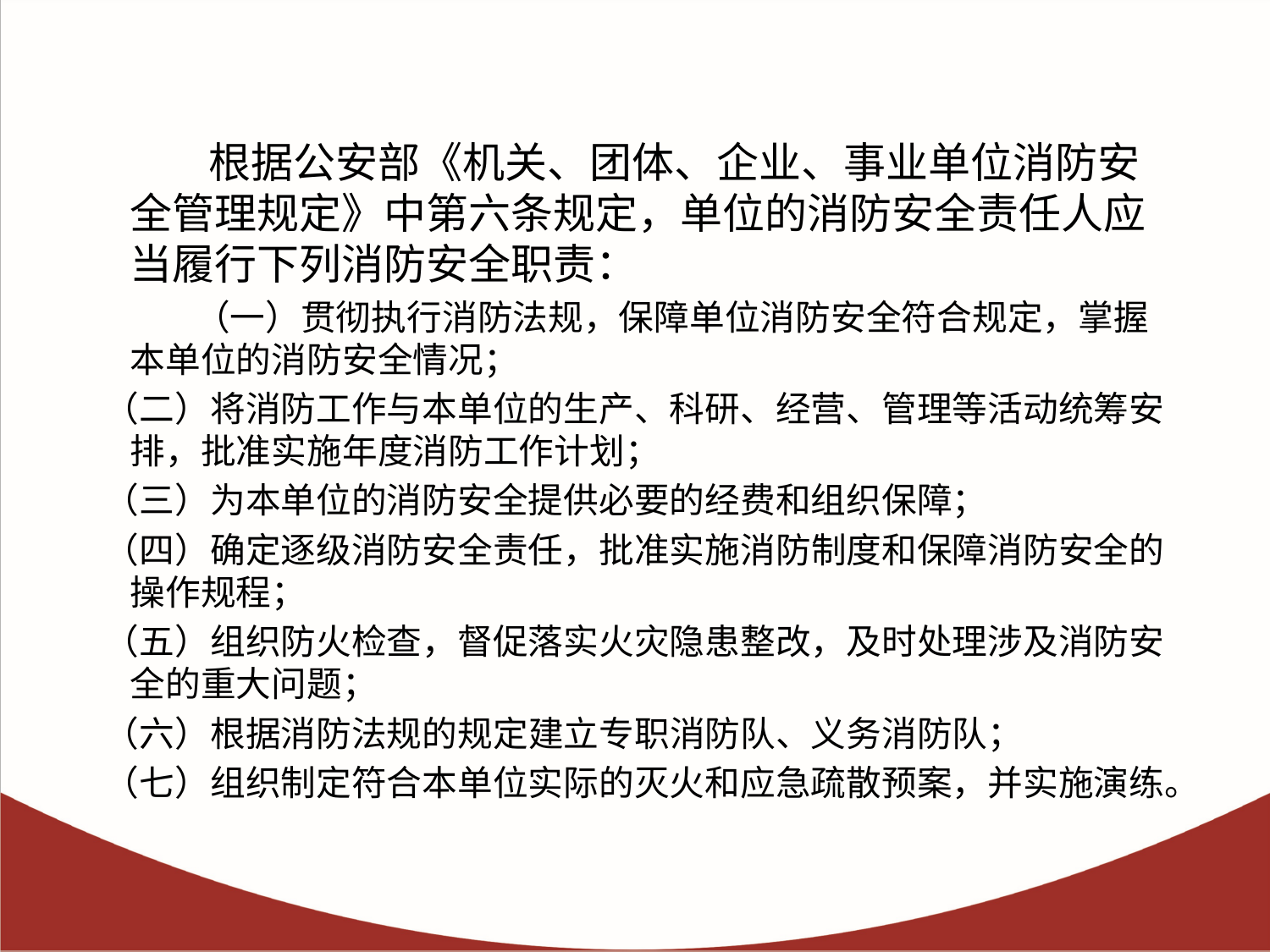

根据公安部《机关、团体、企业、事业单位消防安全管理规定》中第六条规定，单位的消防安全责任人应当履行下列消防安全职责：
                     （一）贯彻执行消防法规，保障单位消防安全符合规定，掌握本单位的消防安全情况；
          （二）将消防工作与本单位的生产、科研、经营、管理等活动统筹安排，批准实施年度消防工作计划；
          （三）为本单位的消防安全提供必要的经费和组织保障；
          （四）确定逐级消防安全责任，批准实施消防制度和保障消防安全的操作规程；
          （五）组织防火检查，督促落实火灾隐患整改，及时处理涉及消防安全的重大问题；
          （六）根据消防法规的规定建立专职消防队、义务消防队；
          （七）组织制定符合本单位实际的灭火和应急疏散预案，并实施演练。